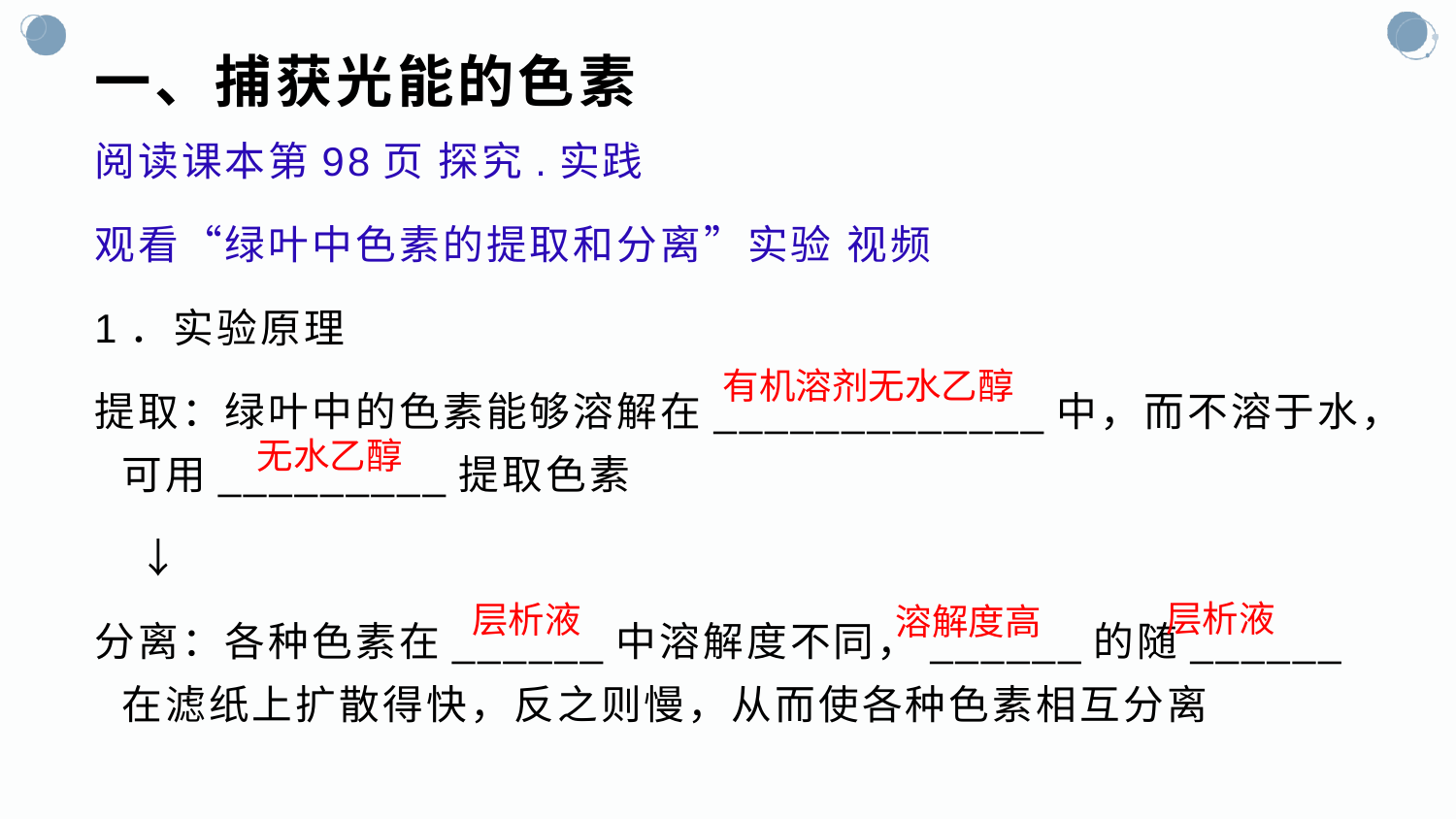

# 一、捕获光能的色素
阅读课本第98页 探究.实践
观看“绿叶中色素的提取和分离”实验 视频
1．实验原理
提取：绿叶中的色素能够溶解在_____________中，而不溶于水，可用_________提取色素
　↓
分离：各种色素在______中溶解度不同，______的随______在滤纸上扩散得快，反之则慢，从而使各种色素相互分离

有机溶剂无水乙醇
无水乙醇
层析液
层析液
溶解度高